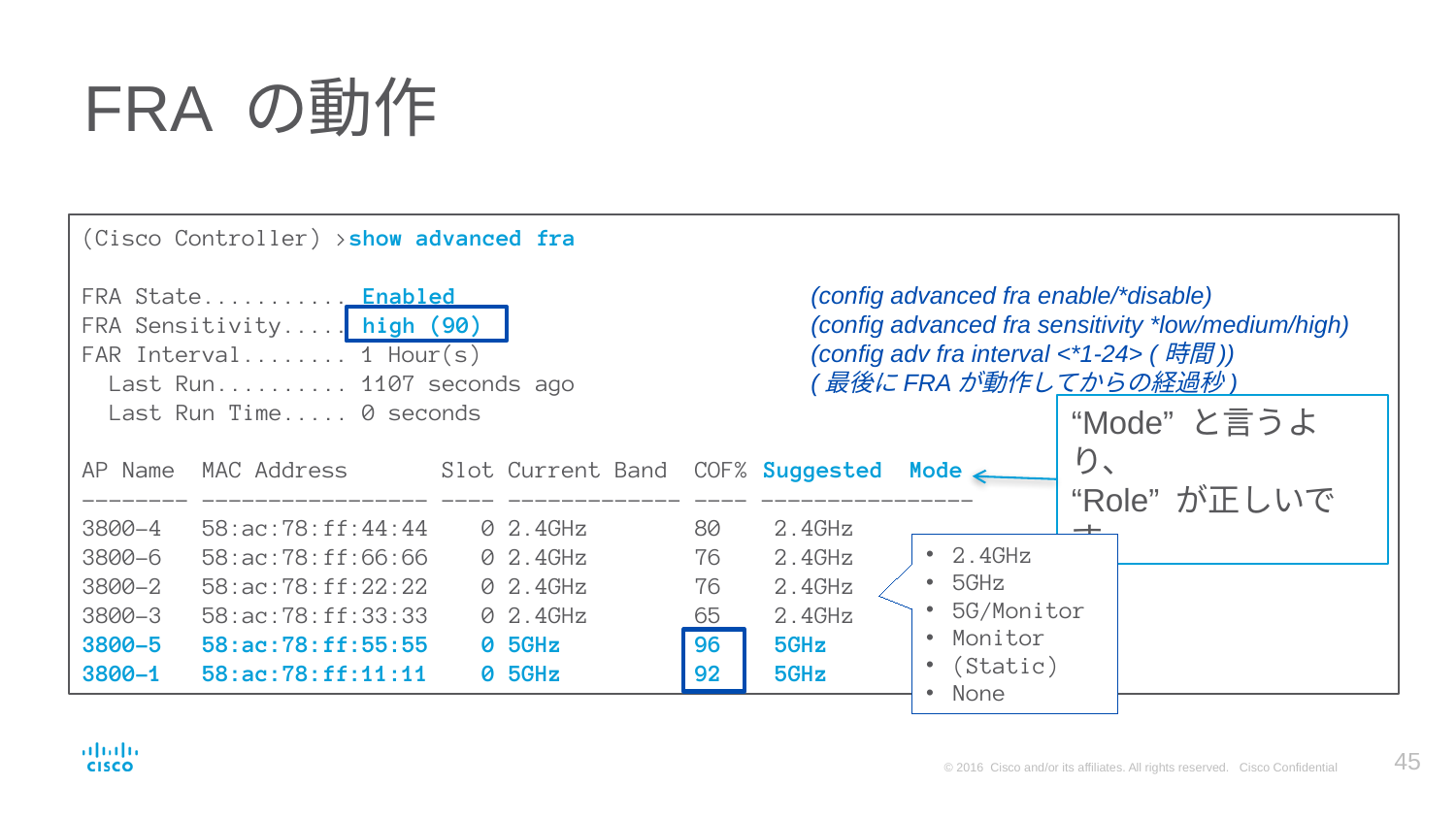

# FRA の動作
(Cisco Controller) >show advanced fra

FRA State........... Enabled			(config advanced fra enable/*disable)
FRA Sensitivity..... high (90)			(config advanced fra sensitivity *low/medium/high)
FAR Interval........ 1 Hour(s)			(config adv fra interval <*1-24> (時間))
  Last Run.......... 1107 seconds ago		(最後にFRAが動作してからの経過秒)
  Last Run Time..... 0 seconds

AP Name  MAC Address       Slot Current Band  COF% Suggested  Mode
-------- ----------------- ---- ------------- ---- ----------------
3800-4   58:ac:78:ff:44:44    0 2.4GHz        80    2.4GHz
3800-6   58:ac:78:ff:66:66    0 2.4GHz        76    2.4GHz
3800-2   58:ac:78:ff:22:22    0 2.4GHz        76    2.4GHz
3800-3   58:ac:78:ff:33:33    0 2.4GHz        65    2.4GHz
3800-5   58:ac:78:ff:55:55    0 5GHz          96    5GHz
3800-1   58:ac:78:ff:11:11    0 5GHz          92    5GHz

“Mode” と言うより、
“Role” が正しいです。
2.4GHz
5GHz
5G/Monitor
Monitor
(Static)
None